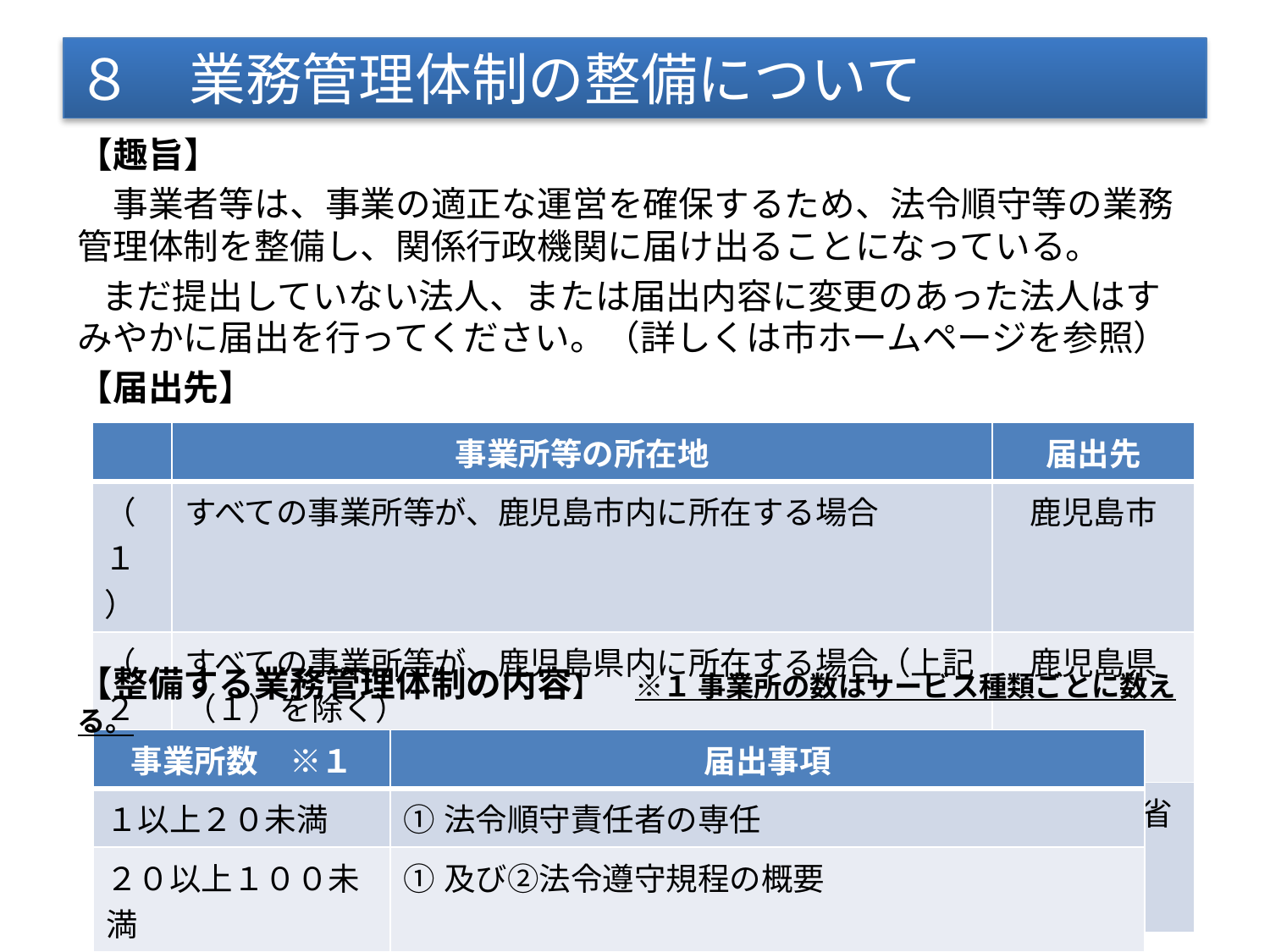

# ８　業務管理体制の整備について
【趣旨】
　事業者等は、事業の適正な運営を確保するため、法令順守等の業務管理体制を整備し、関係行政機関に届け出ることになっている。
  まだ提出していない法人、または届出内容に変更のあった法人はすみやかに届出を行ってください。（詳しくは市ホームページを参照）
【届出先】

【整備する業務管理体制の内容】 　※１ 事業所の数はサービス種類ごとに数える。

|  | 事業所等の所在地 | 届出先 |
| --- | --- | --- |
| （１） | すべての事業所等が、鹿児島市内に所在する場合 | 鹿児島市 |
| （２） | すべての事業所等が、鹿児島県内に所在する場合（上記（１）を除く） | 鹿児島県 |
| （３） | すべての事業所等が、複数の都道府県に所在する場合 | 厚生労働省 |
| 事業所数　※１ | 届出事項 |
| --- | --- |
| １以上２０未満 | ①法令順守責任者の専任 |
| ２０以上１００未満 | ①及び②法令遵守規程の概要 |
| １００以上 | ①、②及び③業務執行の状況の監査の方法の概要 |
17